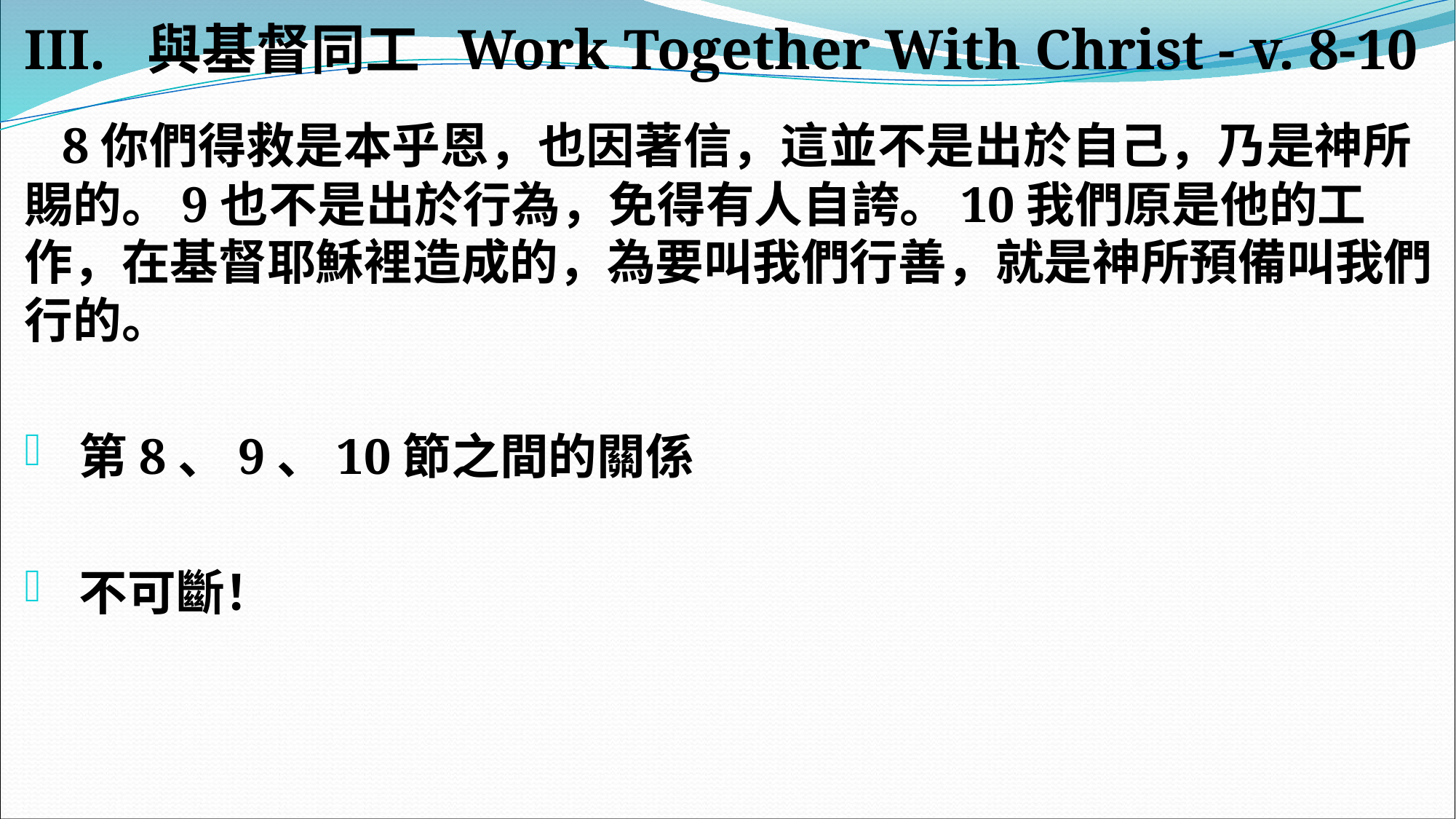

#
III.  與基督同工  Work Together With Christ - v. 8-10

   8你們得救是本乎恩，也因著信，這並不是出於自己，乃是神所賜的。9也不是出於行為，免得有人自誇。10我們原是他的工作，在基督耶穌裡造成的，為要叫我們行善，就是神所預備叫我們行的。

第8、9、10節之間的關係

不可斷！